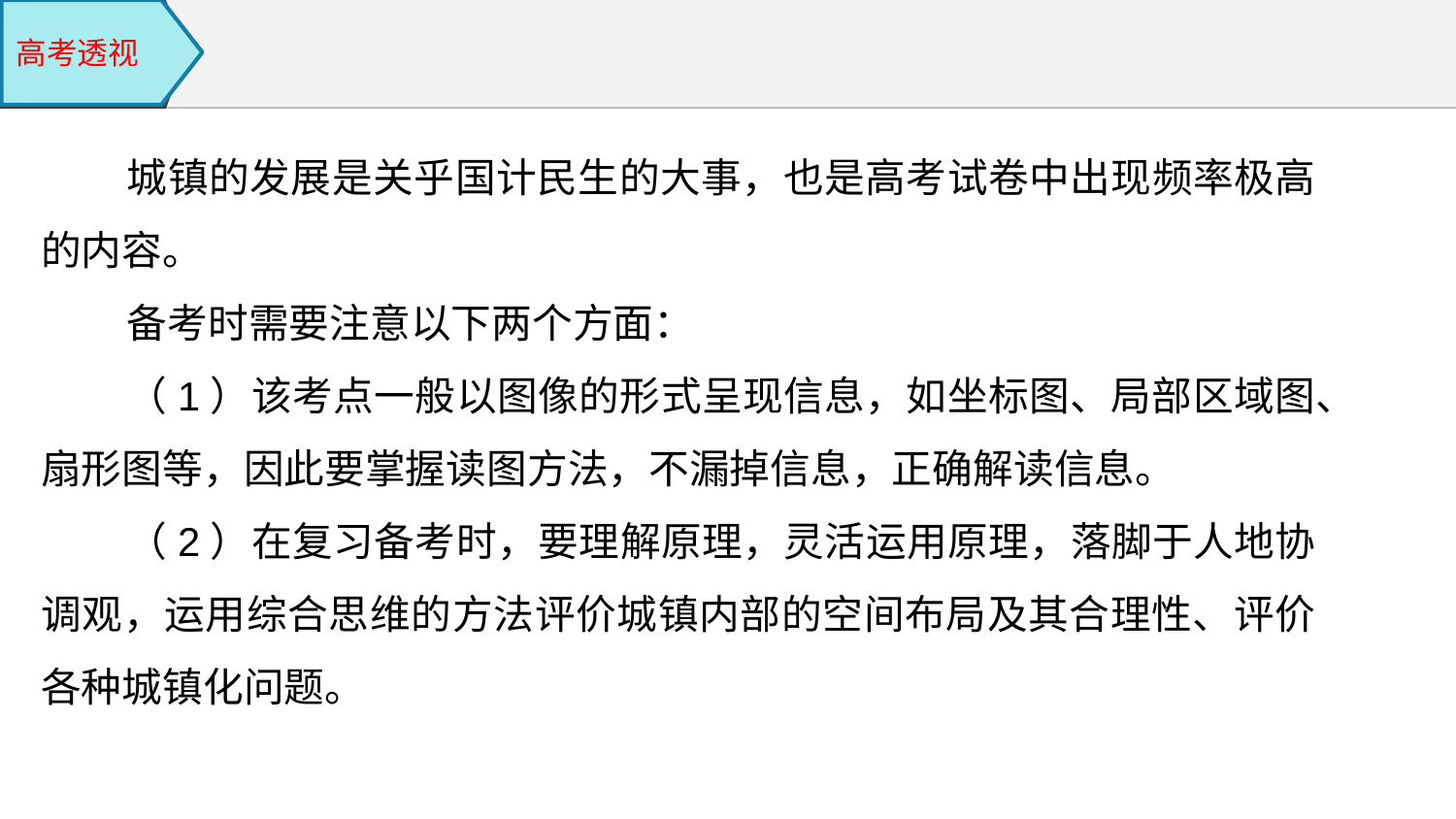

高考透视
城镇的发展是关乎国计民生的大事，也是高考试卷中出现频率极高的内容。
备考时需要注意以下两个方面：
（1）该考点一般以图像的形式呈现信息，如坐标图、局部区域图、扇形图等，因此要掌握读图方法，不漏掉信息，正确解读信息。
（2）在复习备考时，要理解原理，灵活运用原理，落脚于人地协调观，运用综合思维的方法评价城镇内部的空间布局及其合理性、评价各种城镇化问题。